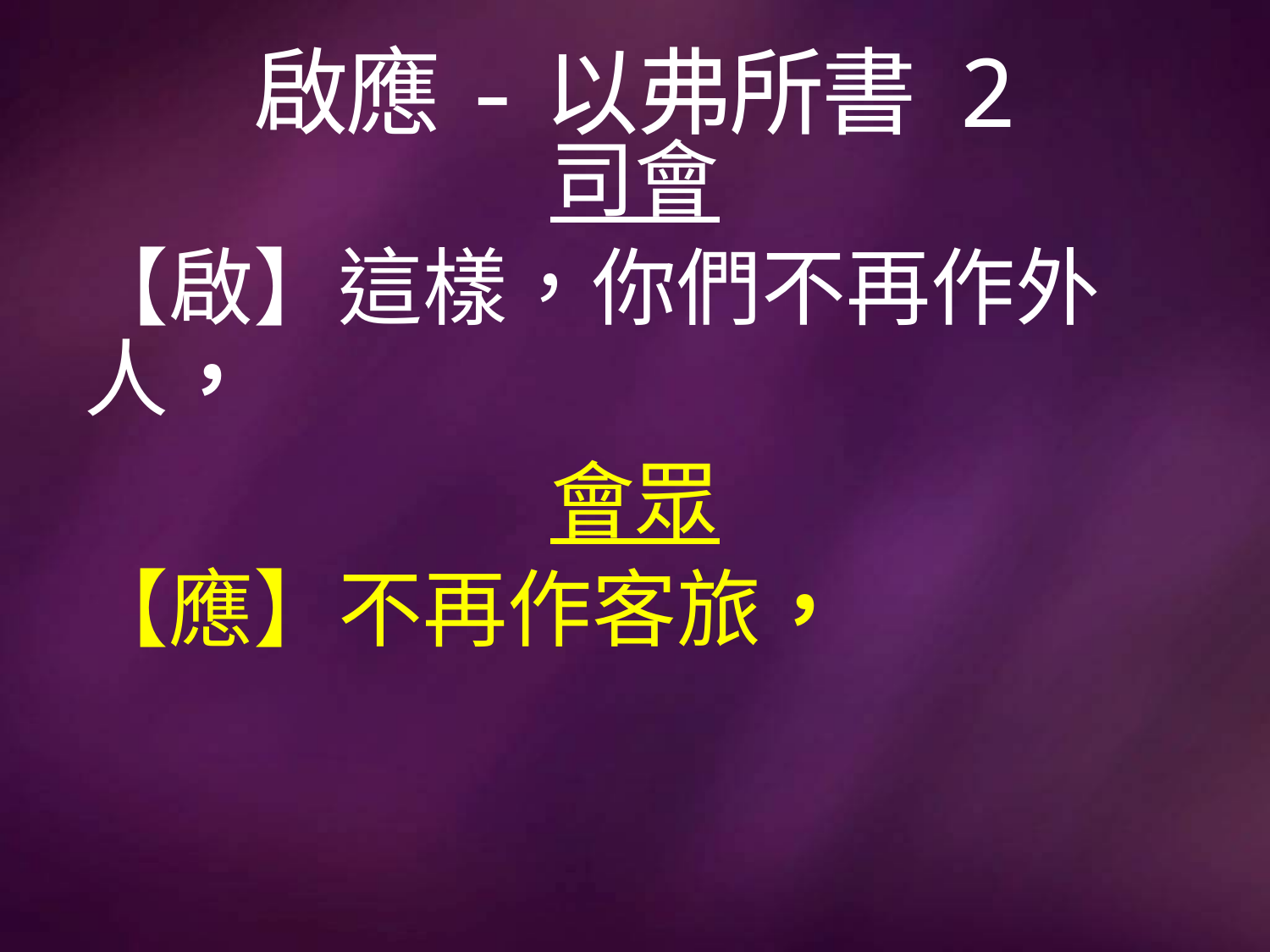

# 啟應-以弗所書 2
司會
【啟】這樣，你們不再作外人，

會眾
【應】不再作客旅，